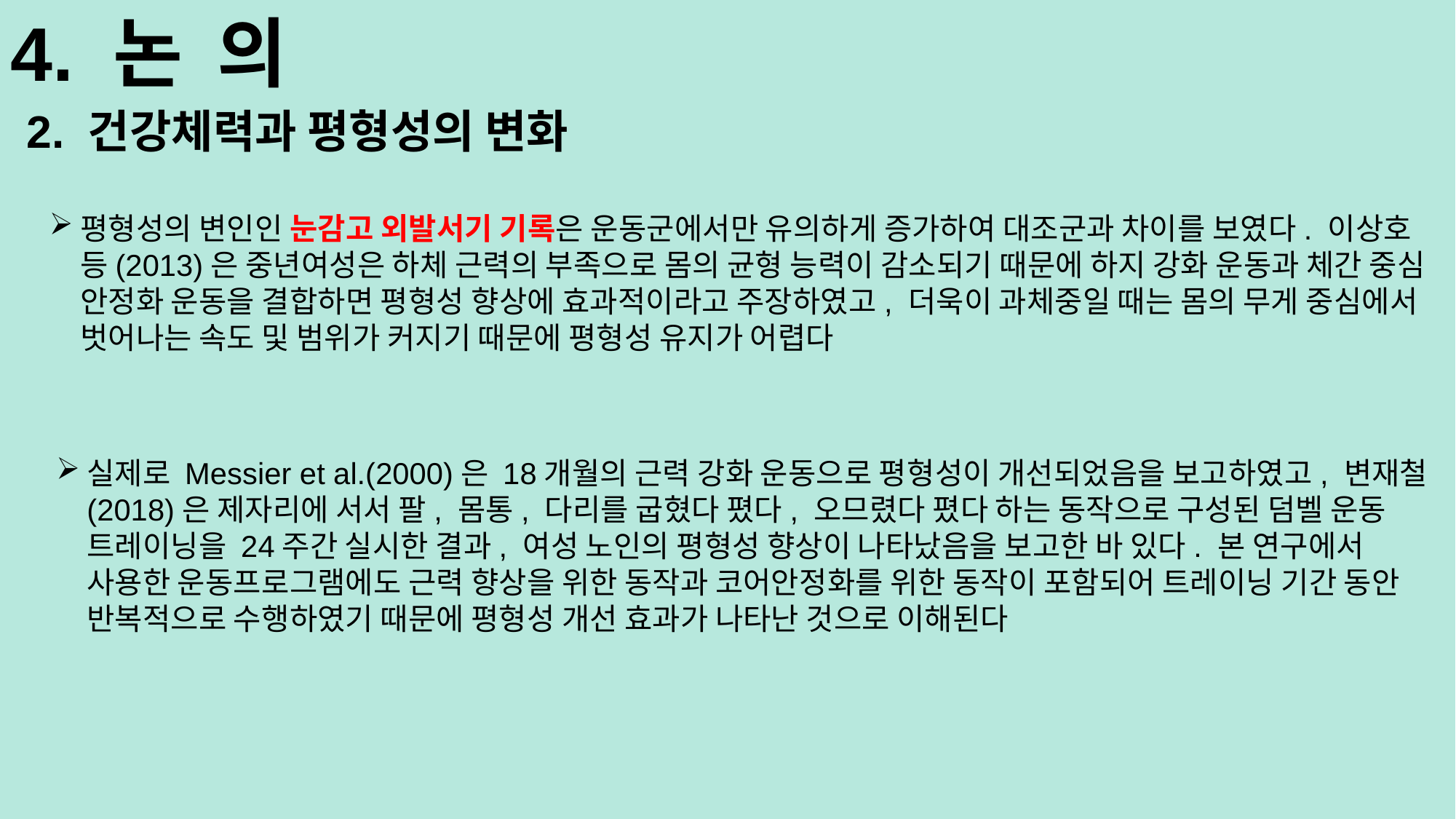

4. 논  의
2. 건강체력과 평형성의 변화
평형성의 변인인 눈감고 외발서기 기록은 운동군에서만 유의하게 증가하여 대조군과 차이를 보였다. 이상호 등(2013)은 중년여성은 하체 근력의 부족으로 몸의 균형 능력이 감소되기 때문에 하지 강화 운동과 체간 중심 안정화 운동을 결합하면 평형성 향상에 효과적이라고 주장하였고, 더욱이 과체중일 때는 몸의 무게 중심에서 벗어나는 속도 및 범위가 커지기 때문에 평형성 유지가 어렵다
실제로 Messier et al.(2000)은 18개월의 근력 강화 운동으로 평형성이 개선되었음을 보고하였고, 변재철(2018)은 제자리에 서서 팔, 몸통, 다리를 굽혔다 폈다, 오므렸다 폈다 하는 동작으로 구성된 덤벨 운동 트레이닝을 24주간 실시한 결과, 여성 노인의 평형성 향상이 나타났음을 보고한 바 있다. 본 연구에서 사용한 운동프로그램에도 근력 향상을 위한 동작과 코어안정화를 위한 동작이 포함되어 트레이닝 기간 동안 반복적으로 수행하였기 때문에 평형성 개선 효과가 나타난 것으로 이해된다